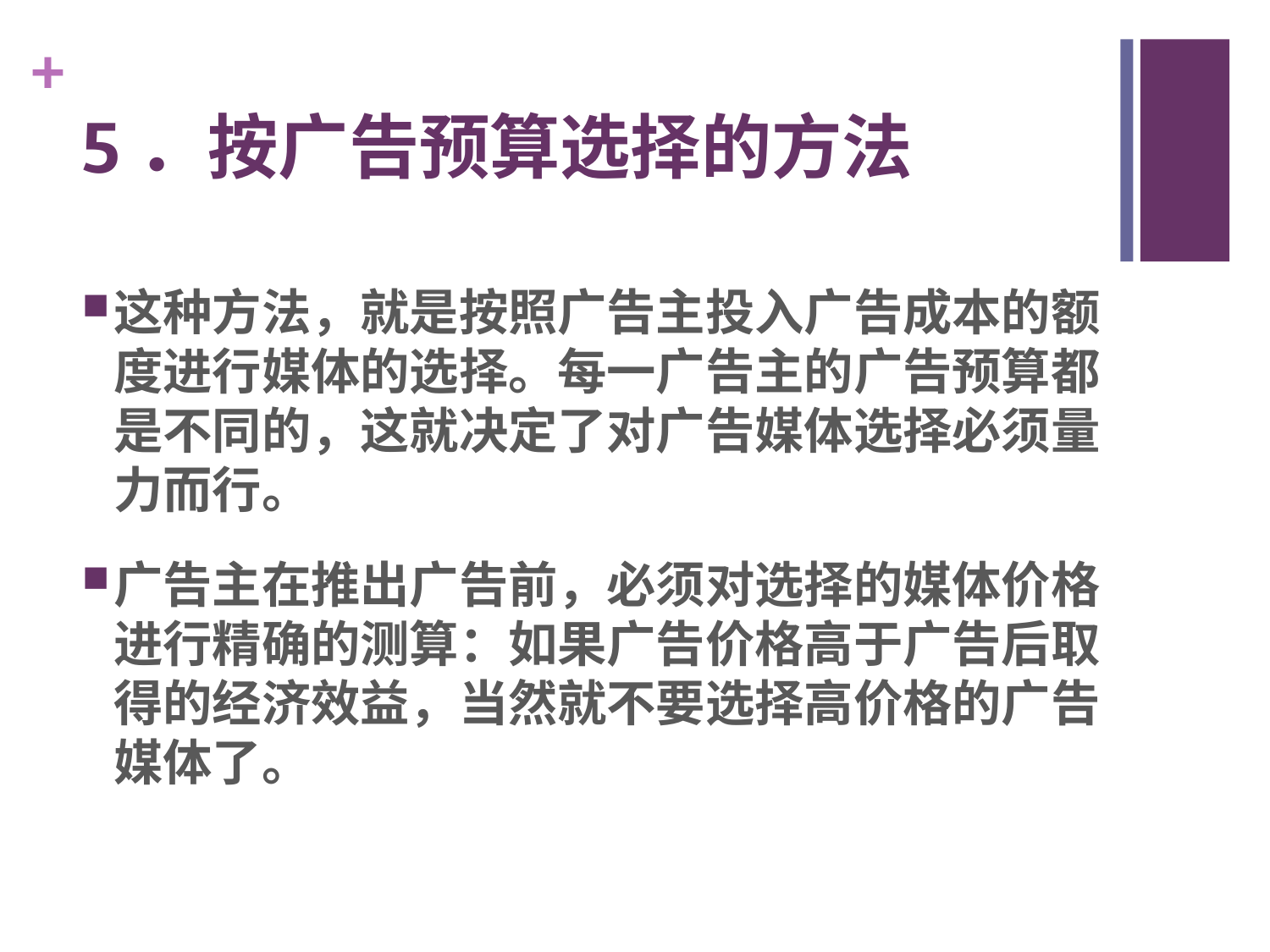

# 5．按广告预算选择的方法
这种方法，就是按照广告主投入广告成本的额度进行媒体的选择。每一广告主的广告预算都是不同的，这就决定了对广告媒体选择必须量力而行。
广告主在推出广告前，必须对选择的媒体价格进行精确的测算：如果广告价格高于广告后取得的经济效益，当然就不要选择高价格的广告媒体了。